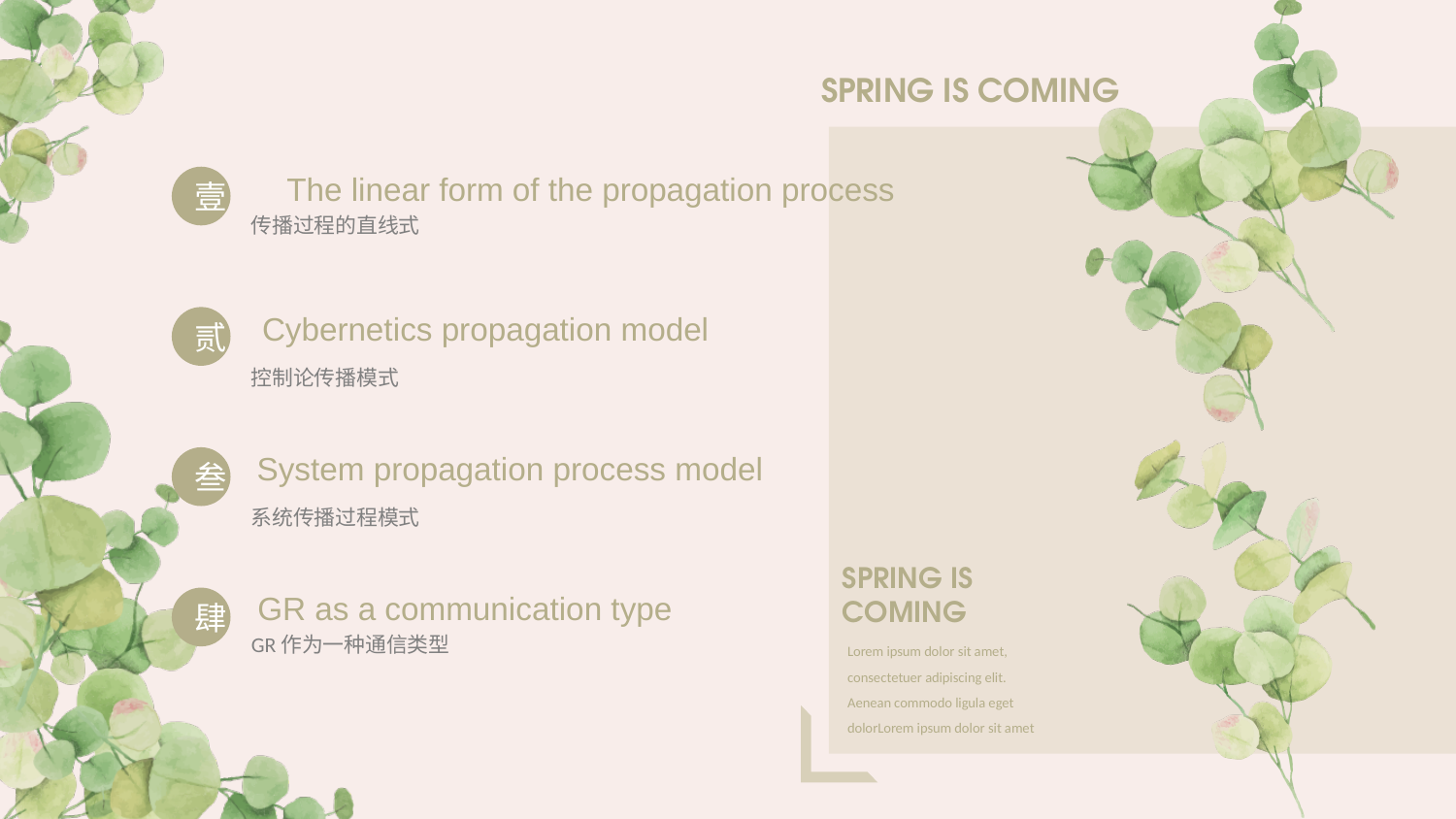

SPRING IS COMING
The linear form of the propagation process
壹
传播过程的直线式
Cybernetics propagation model
贰
控制论传播模式
System propagation process model
叁
系统传播过程模式
SPRING IS COMING
GR as a communication type
肆
GR作为一种通信类型
Lorem ipsum dolor sit amet, consectetuer adipiscing elit. Aenean commodo ligula eget dolorLorem ipsum dolor sit amet